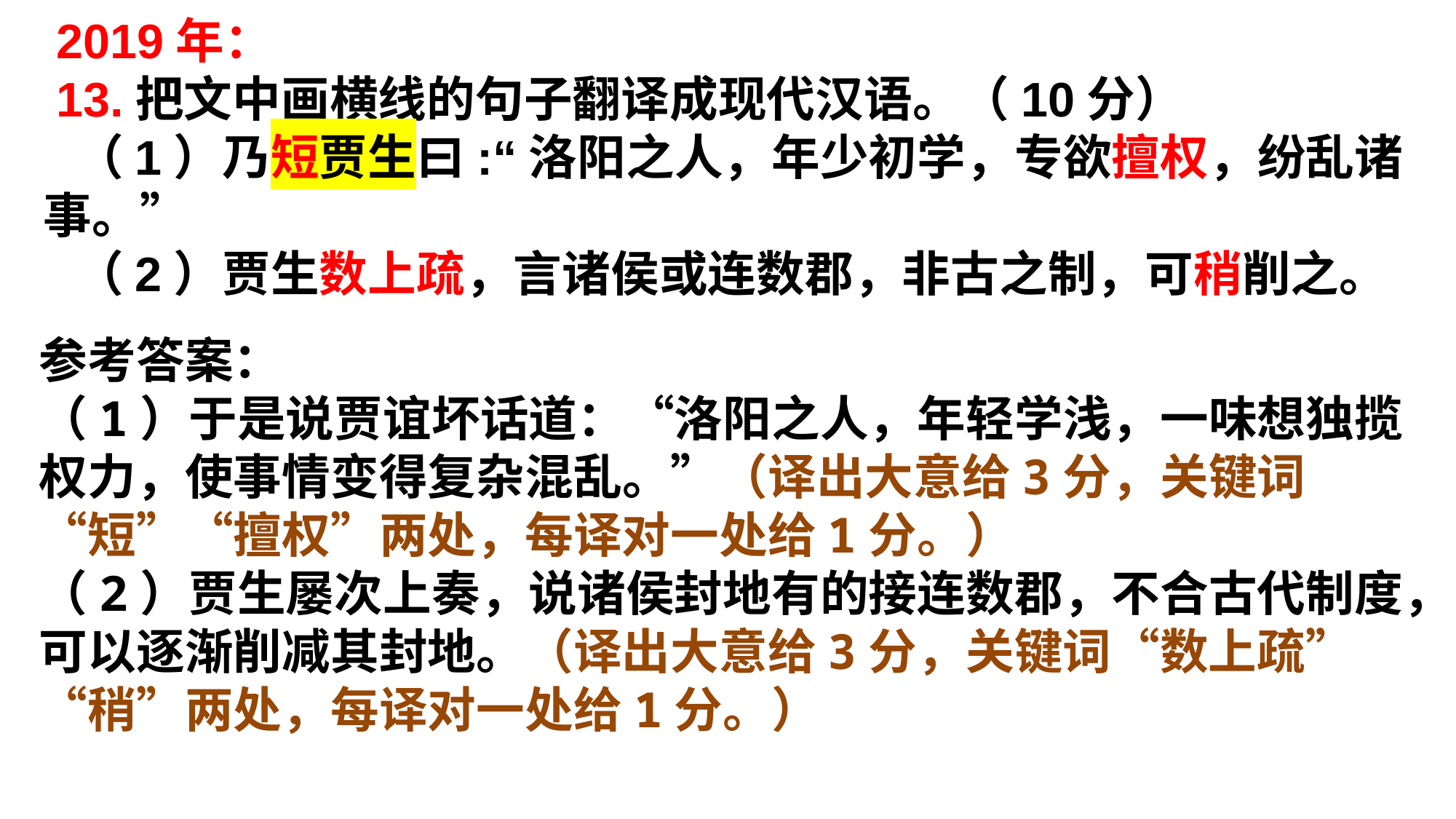

2019年：
 13.把文中画横线的句子翻译成现代汉语。（10分）
（1）乃短贾生曰:“洛阳之人，年少初学，专欲擅权，纷乱诸事。”
（2）贾生数上疏，言诸侯或连数郡，非古之制，可稍削之。
参考答案：
（1）于是说贾谊坏话道：“洛阳之人，年轻学浅，一味想独揽权力，使事情变得复杂混乱。”（译出大意给3分，关键词“短”“擅权”两处，每译对一处给1分。）
（2）贾生屡次上奏，说诸侯封地有的接连数郡，不合古代制度，可以逐渐削减其封地。（译出大意给3分，关键词“数上疏”“稍”两处，每译对一处给1分。）